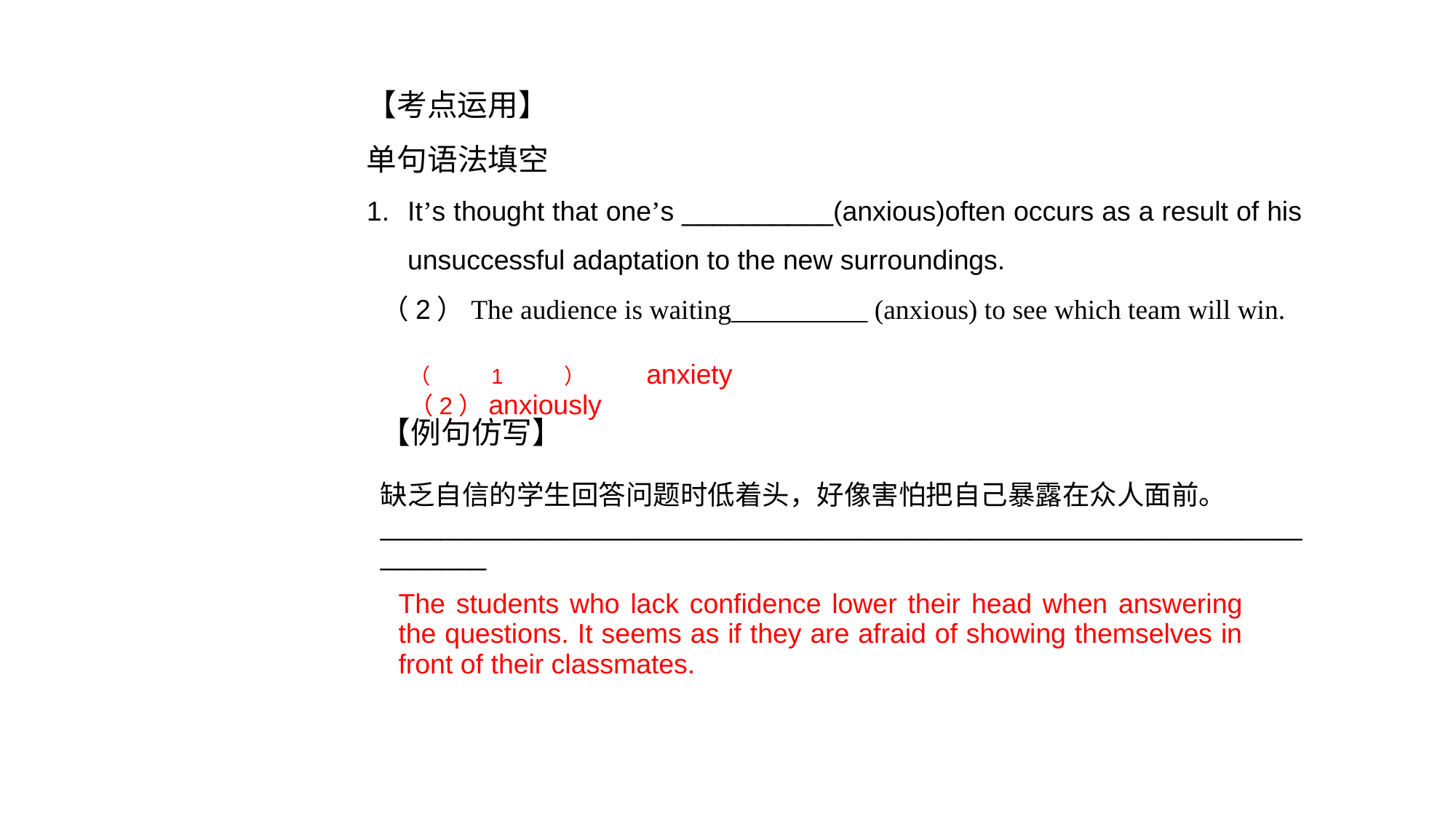

【考点运用】
单句语法填空
It’s thought that one’s __________(anxious)often occurs as a result of his unsuccessful adaptation to the new surroundings.
（2）The audience is waiting__________ (anxious) to see which team will win.
（1）anxiety （2）anxiously
【例句仿写】

缺乏自信的学生回答问题时低着头，好像害怕把自己暴露在众人面前。
____________________________________________________________________
The students who lack confidence lower their head when answering the questions. It seems as if they are afraid of showing themselves in front of their classmates.